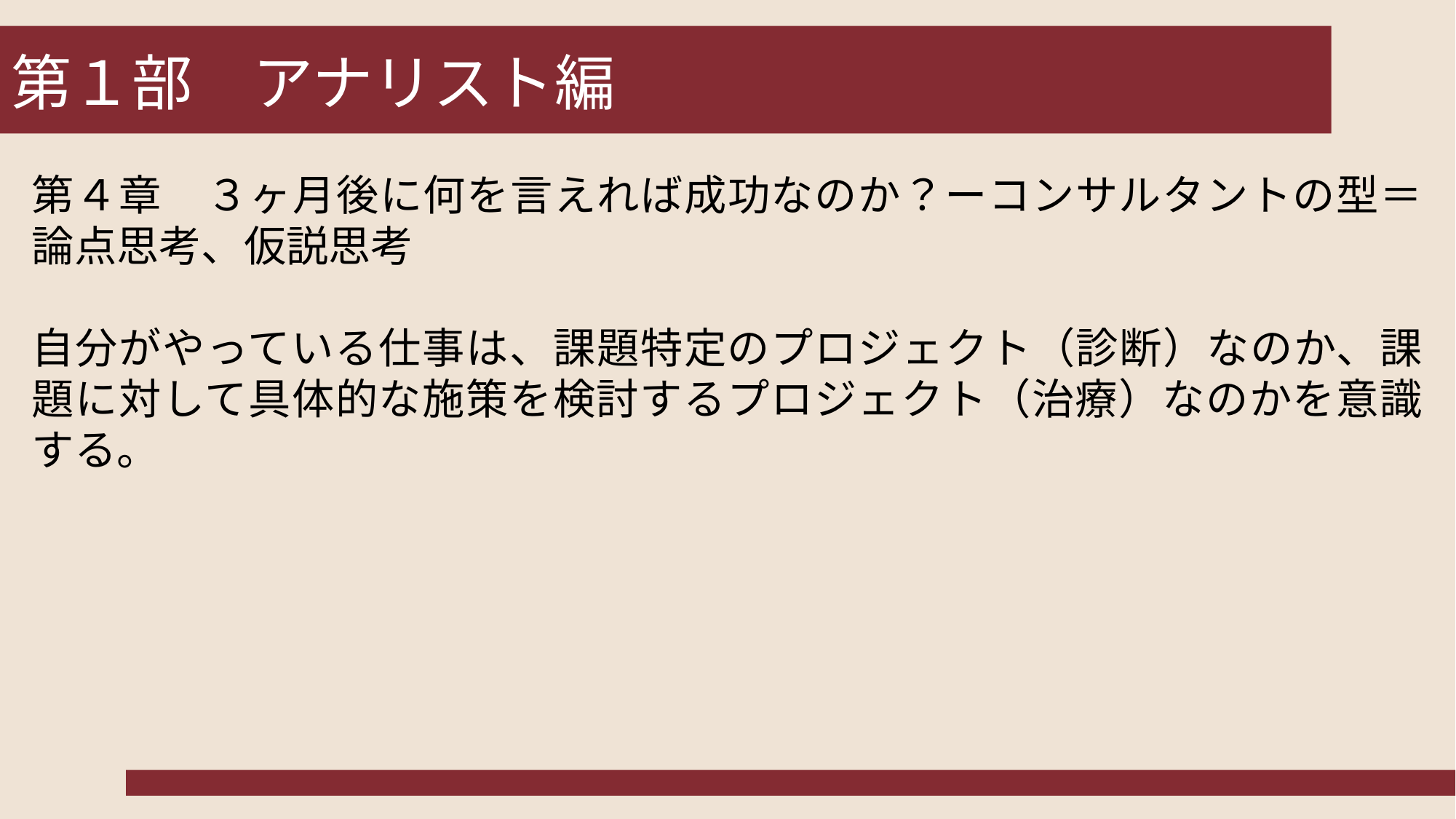

# 第１部　アナリスト編
第４章　３ヶ月後に何を言えれば成功なのか？ーコンサルタントの型＝論点思考、仮説思考

自分がやっている仕事は、課題特定のプロジェクト（診断）なのか、課題に対して具体的な施策を検討するプロジェクト（治療）なのかを意識する。
9